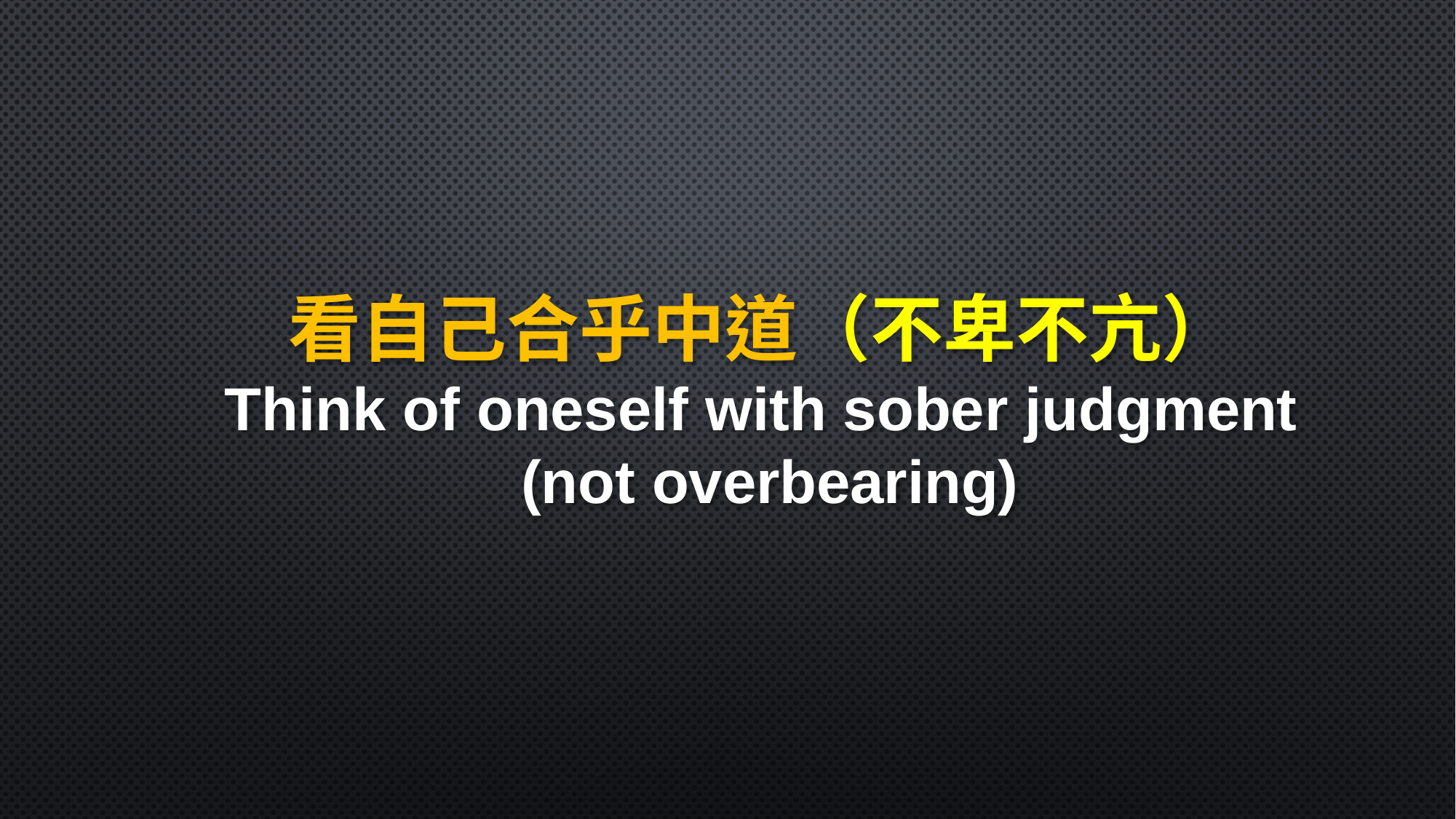

看自己合乎中道（不卑不亢）
Think of oneself with sober judgment
 (not overbearing)